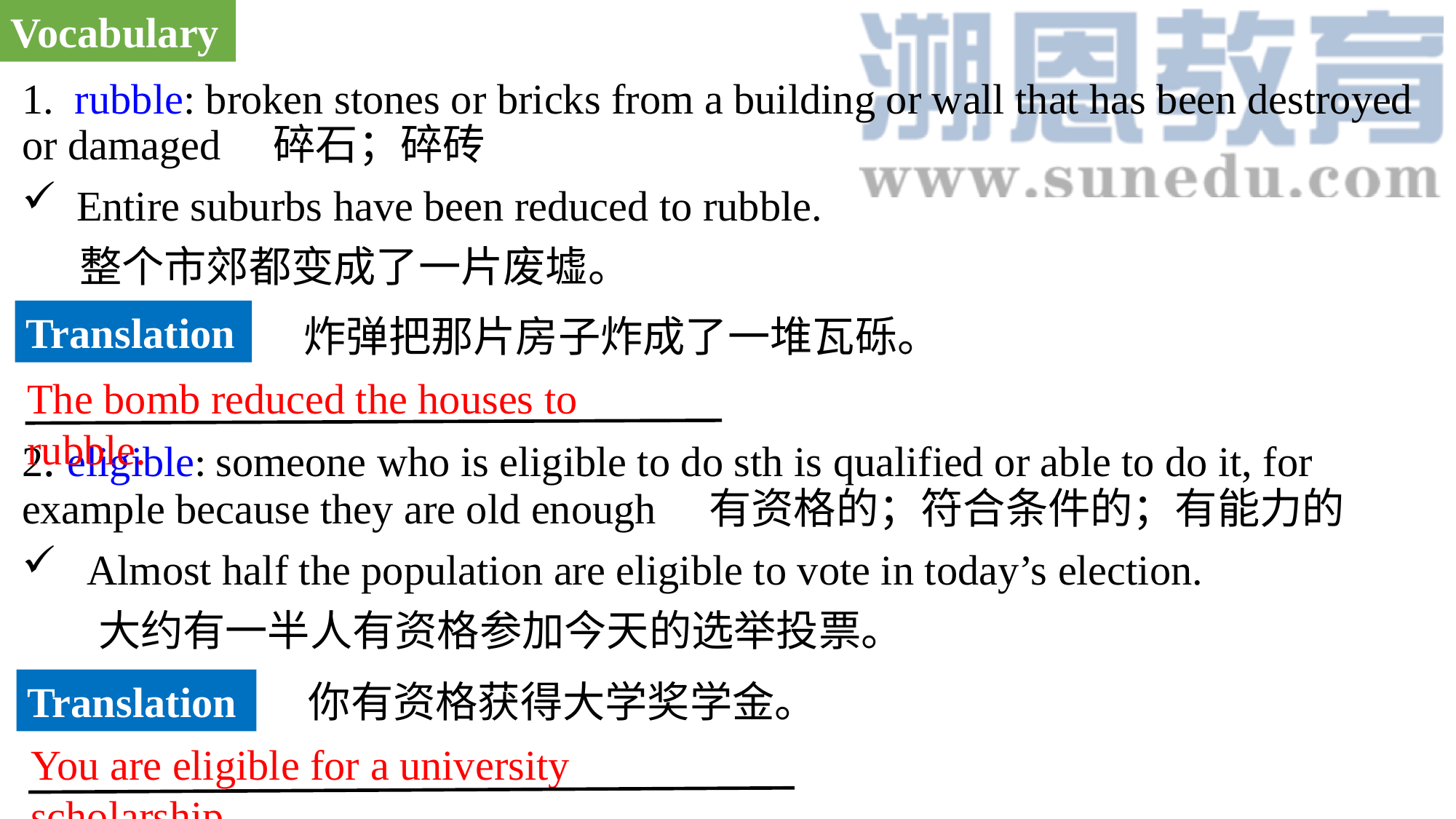

Vocabulary
1.  rubble: broken stones or bricks from a building or wall that has been destroyed or damaged    碎石；碎砖
Entire suburbs have been reduced to rubble.
     整个市郊都变成了一片废墟。

2. eligible: someone who is eligible to do sth is qualified or able to do it, for example because they are old enough    有资格的；符合条件的；有能力的
 Almost half the population are eligible to vote in today’s election.
       大约有一半人有资格参加今天的选举投票。
Translation
炸弹把那片房子炸成了一堆瓦砾。
The bomb reduced the houses to rubble.
Translation
你有资格获得大学奖学金。
You are eligible for a university scholarship.